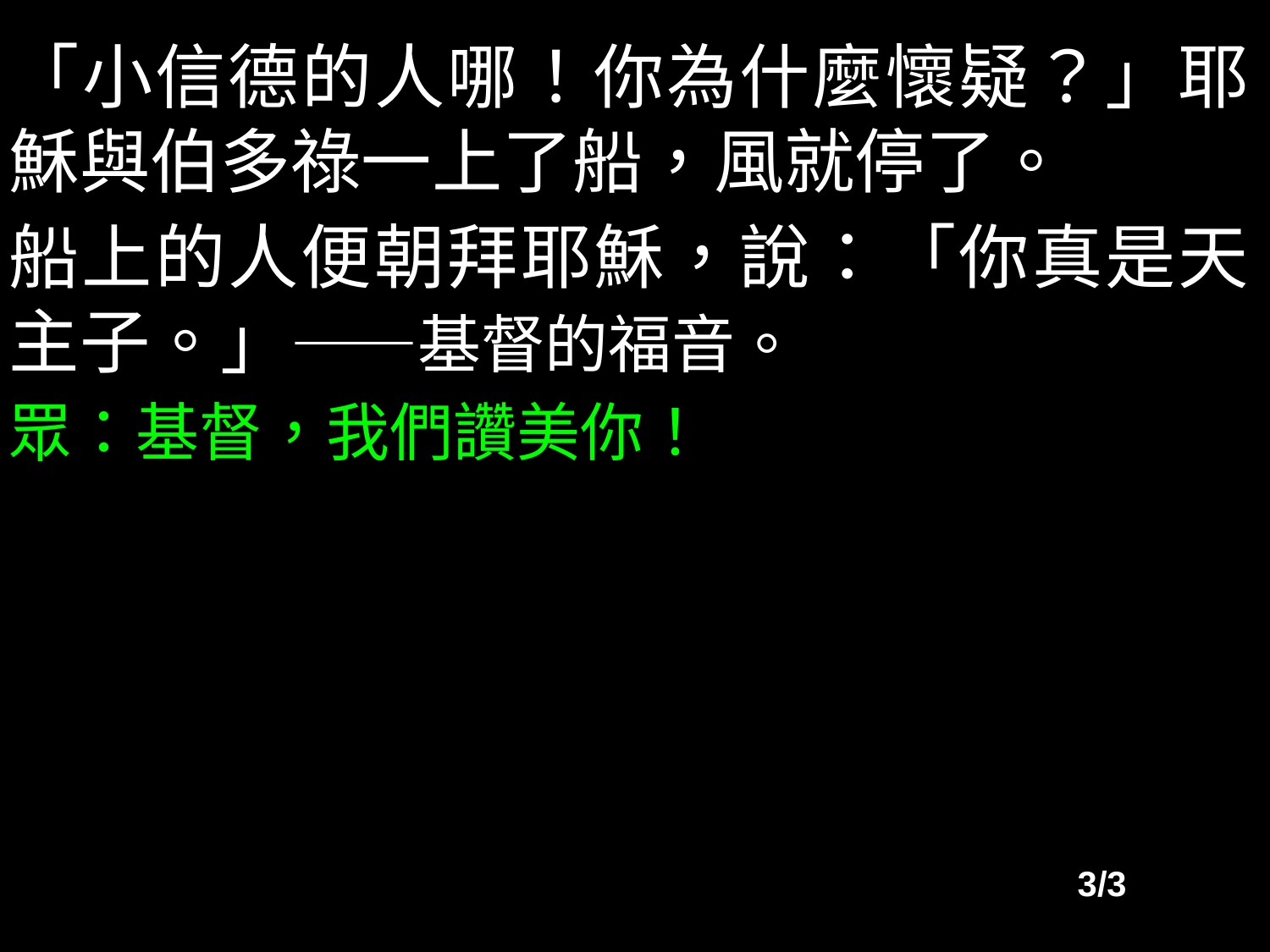

「小信德的人哪！你為什麼懷疑？」耶穌與伯多祿一上了船，風就停了。
船上的人便朝拜耶穌，說：「你真是天主子。」——基督的福音。
眾：基督，我們讚美你！

3/3